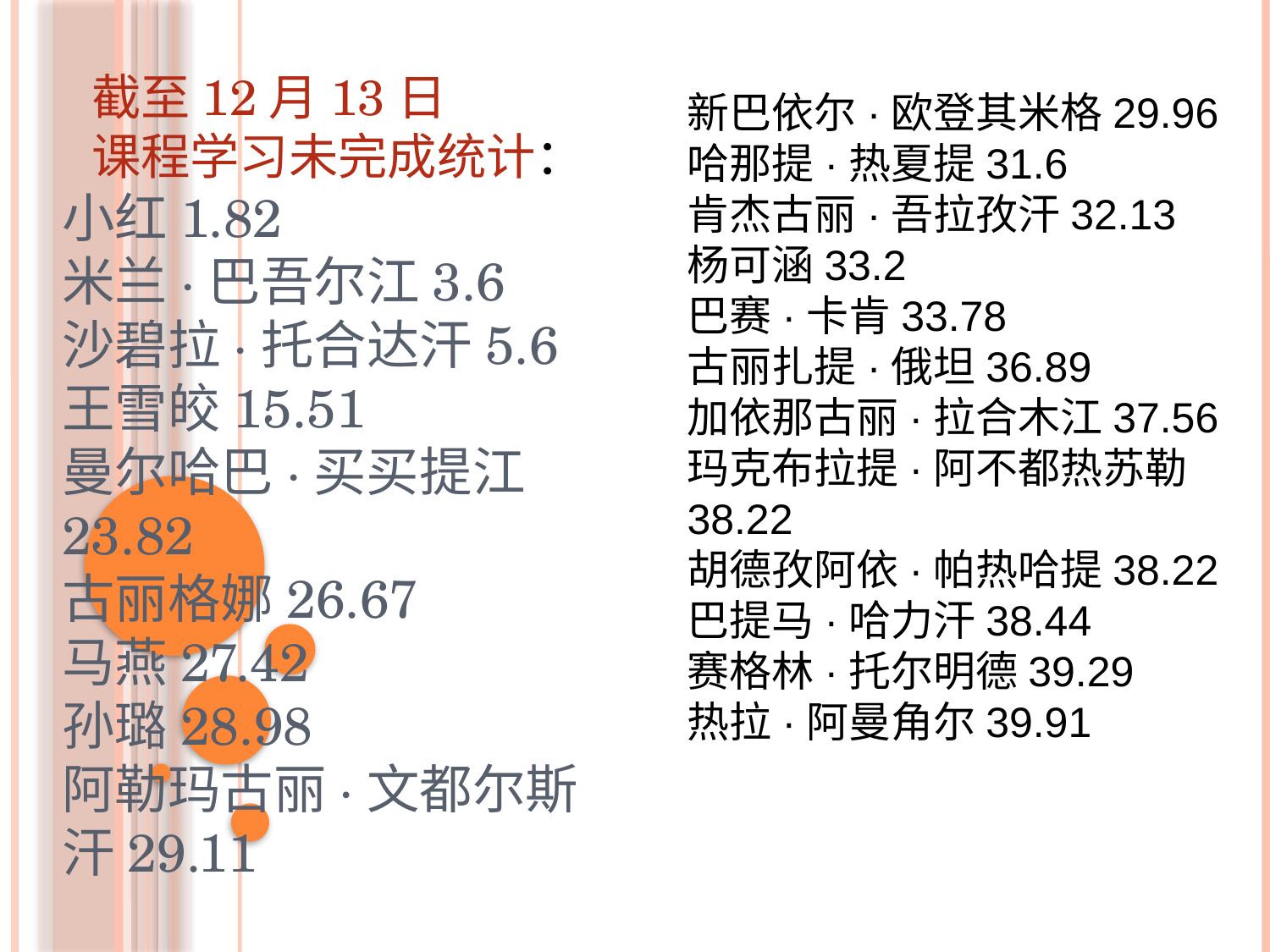

截至12月13日
课程学习未完成统计：
新巴依尔·欧登其米格29.96
哈那提·热夏提31.6
肯杰古丽·吾拉孜汗32.13
杨可涵33.2
巴赛·卡肯33.78
古丽扎提·俄坦36.89
加依那古丽·拉合木江37.56
玛克布拉提·阿不都热苏勒38.22
胡德孜阿依·帕热哈提38.22
巴提马·哈力汗38.44
赛格林·托尔明德39.29
热拉·阿曼角尔39.91
# 小红1.82 米兰·巴吾尔江3.6 沙碧拉·托合达汗5.6 王雪皎15.51 曼尔哈巴·买买提江23.82 古丽格娜26.67 马燕27.42 孙璐28.98 阿勒玛古丽·文都尔斯汗29.11